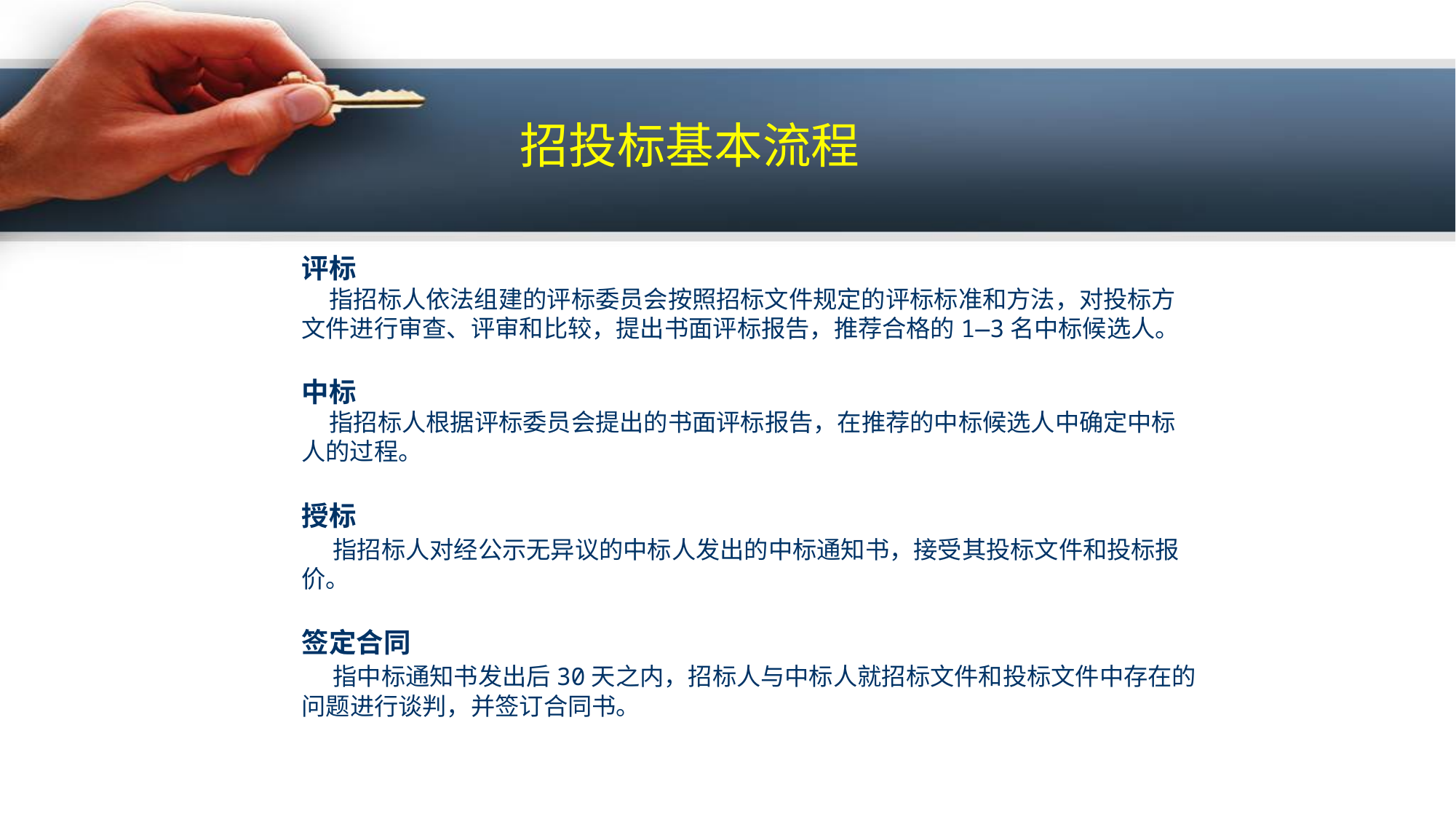

招投标基本流程
评标
    指招标人依法组建的评标委员会按照招标文件规定的评标标准和方法，对投标方文件进行审查、评审和比较，提出书面评标报告，推荐合格的1—3名中标候选人。

中标
    指招标人根据评标委员会提出的书面评标报告，在推荐的中标候选人中确定中标人的过程。

授标
    指招标人对经公示无异议的中标人发出的中标通知书，接受其投标文件和投标报价。

签定合同
    指中标通知书发出后30天之内，招标人与中标人就招标文件和投标文件中存在的问题进行谈判，并签订合同书。